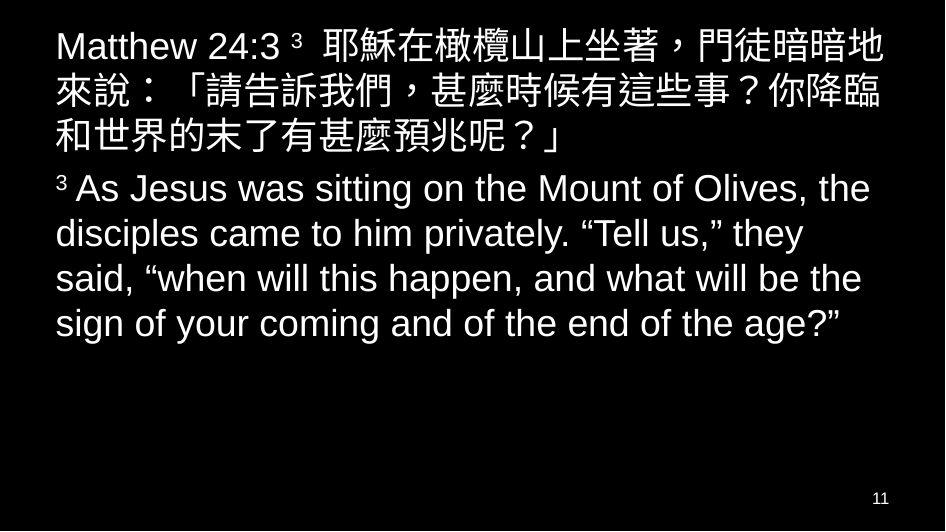

Matthew 24:3 3 耶穌在橄欖山上坐著，門徒暗暗地來說：「請告訴我們，甚麼時候有這些事？你降臨和世界的末了有甚麼預兆呢？」
3 As Jesus was sitting on the Mount of Olives, the disciples came to him privately. “Tell us,” they said, “when will this happen, and what will be the sign of your coming and of the end of the age?”

11